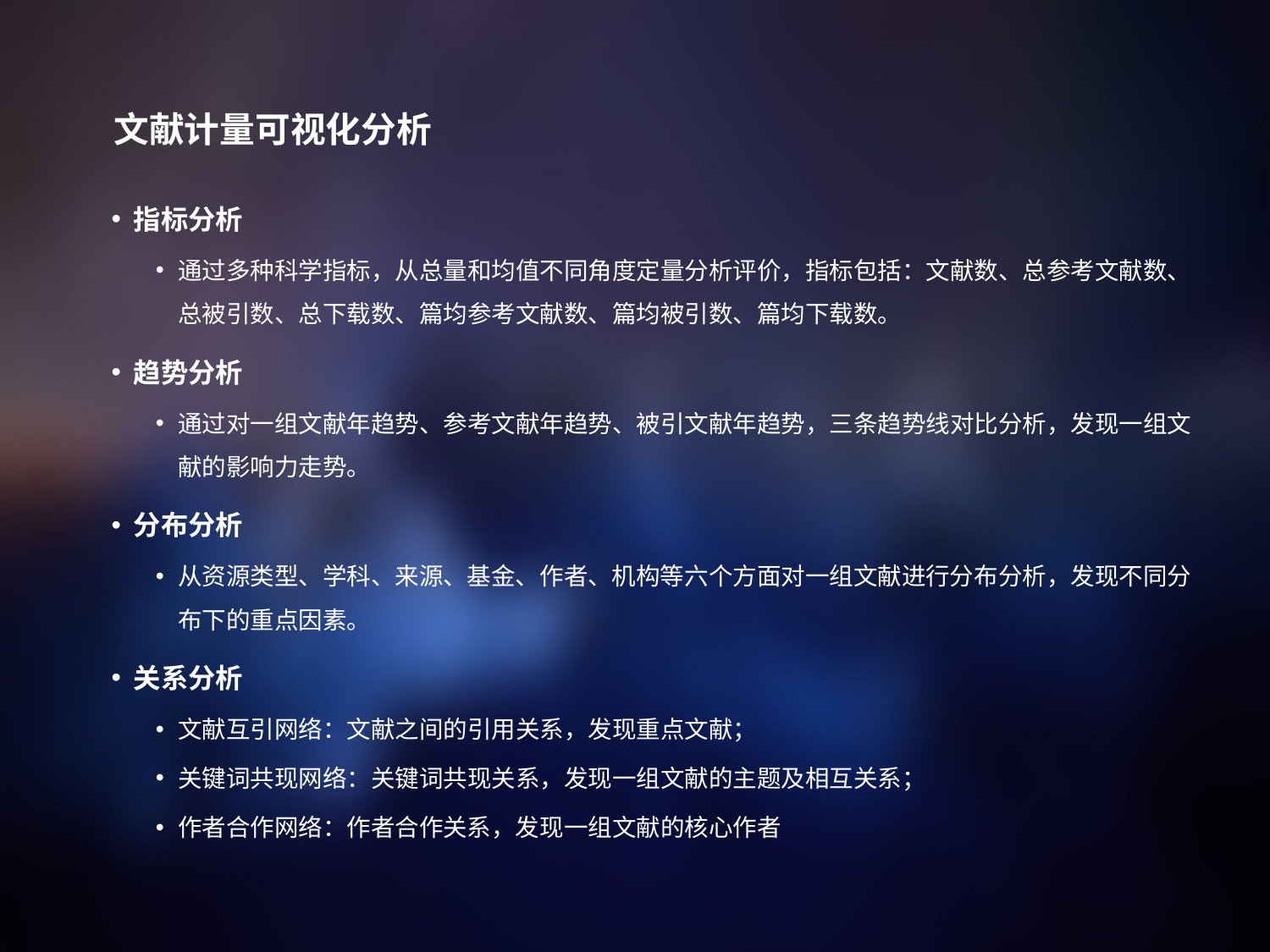

# 文献计量可视化分析
指标分析
通过多种科学指标，从总量和均值不同角度定量分析评价，指标包括：文献数、总参考文献数、总被引数、总下载数、篇均参考文献数、篇均被引数、篇均下载数。
趋势分析
通过对一组文献年趋势、参考文献年趋势、被引文献年趋势，三条趋势线对比分析，发现一组文献的影响力走势。
分布分析
从资源类型、学科、来源、基金、作者、机构等六个方面对一组文献进行分布分析，发现不同分布下的重点因素。
关系分析
文献互引网络：文献之间的引用关系，发现重点文献；
关键词共现网络：关键词共现关系，发现一组文献的主题及相互关系；
作者合作网络：作者合作关系，发现一组文献的核心作者